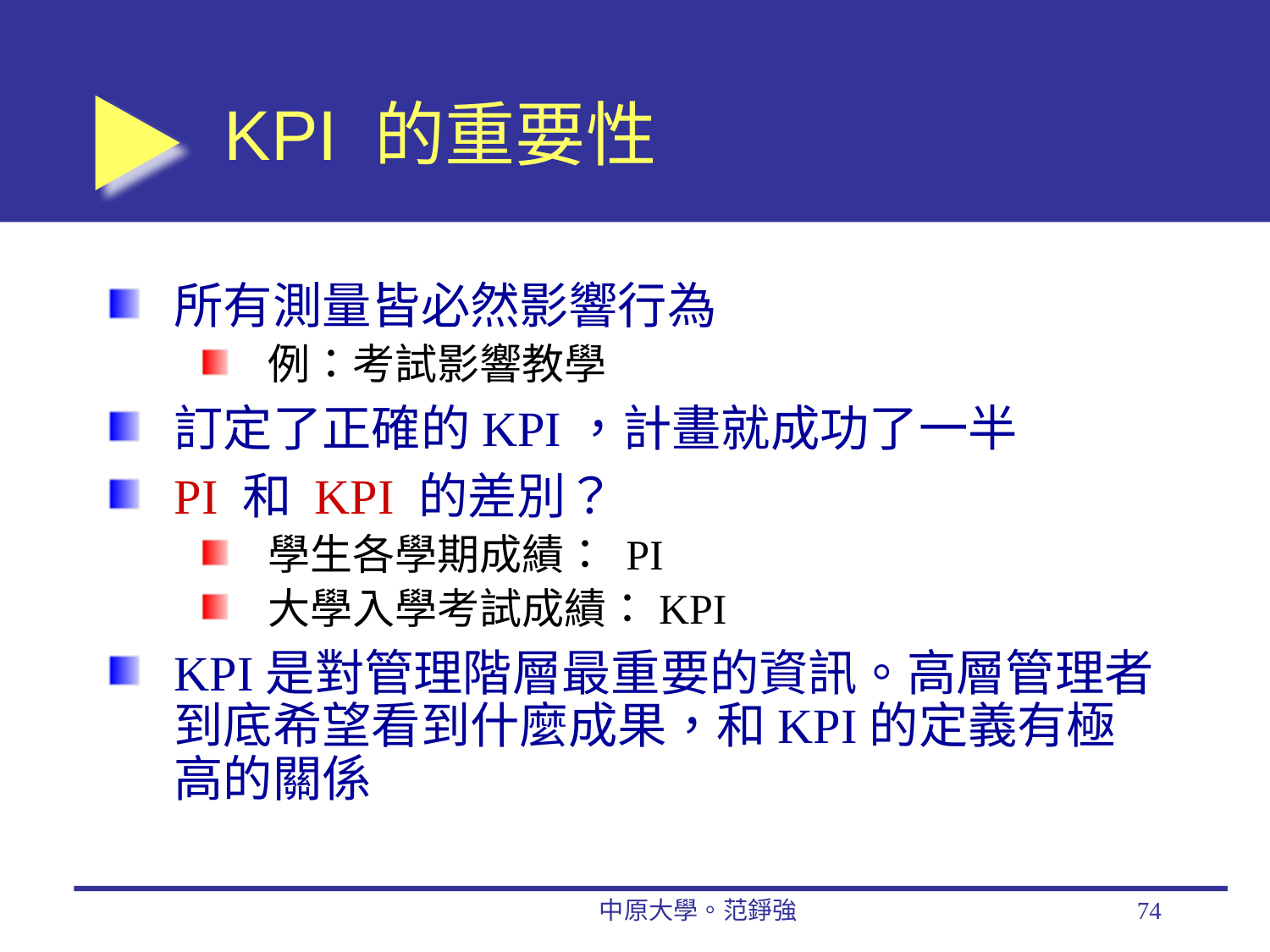

# KPI 的重要性
所有測量皆必然影響行為
例：考試影響教學
訂定了正確的KPI，計畫就成功了一半
PI 和 KPI 的差別？
學生各學期成績： PI
大學入學考試成績：KPI
KPI是對管理階層最重要的資訊。高層管理者到底希望看到什麼成果，和KPI的定義有極高的關係
中原大學。范錚強
74